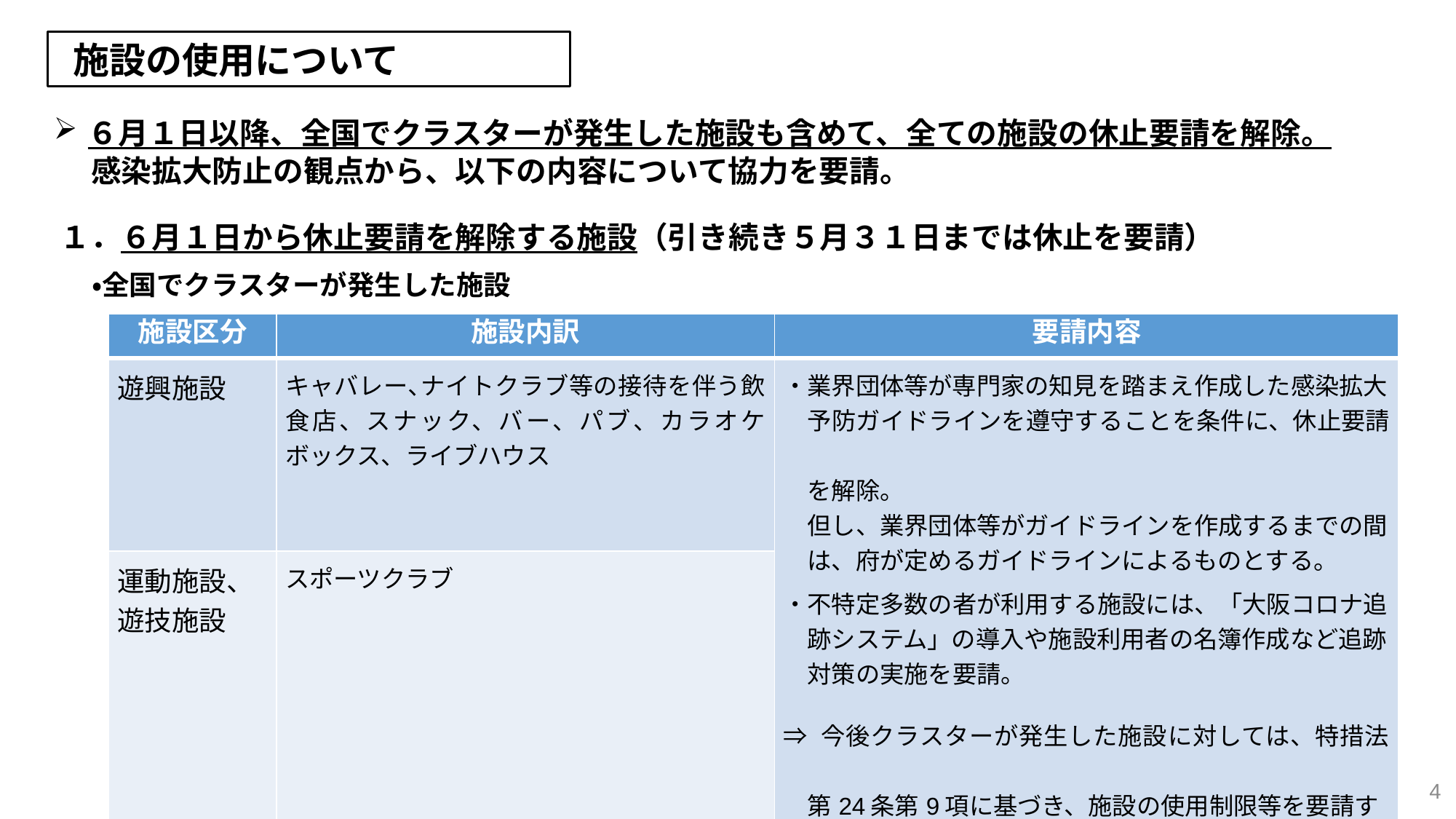

施設の使用について
６月１日以降、全国でクラスターが発生した施設も含めて、全ての施設の休止要請を解除。
　 感染拡大防止の観点から、以下の内容について協力を要請。
１．６月１日から休止要請を解除する施設（引き続き５月３１日までは休止を要請）
　　・全国でクラスターが発生した施設
| 施設区分 | 施設内訳 | 要請内容 |
| --- | --- | --- |
| 遊興施設 | キャバレー､ナイトクラブ等の接待を伴う飲食店、スナック、バー、パブ、カラオケボックス、ライブハウス | ・業界団体等が専門家の知見を踏まえ作成した感染拡大 　予防ガイドラインを遵守することを条件に、休止要請　 　を解除。 　但し、業界団体等がガイドラインを作成するまでの間 　は、府が定めるガイドラインによるものとする。 ・不特定多数の者が利用する施設には、「大阪コロナ追 　跡システム」の導入や施設利用者の名簿作成など追跡 　対策の実施を要請。 ⇒ 今後クラスターが発生した施設に対しては、特措法　　　 　第24条第9項に基づき、施設の使用制限等を要請す 　ることも検討。 |
| 運動施設、 遊技施設 | スポーツクラブ |  |
4